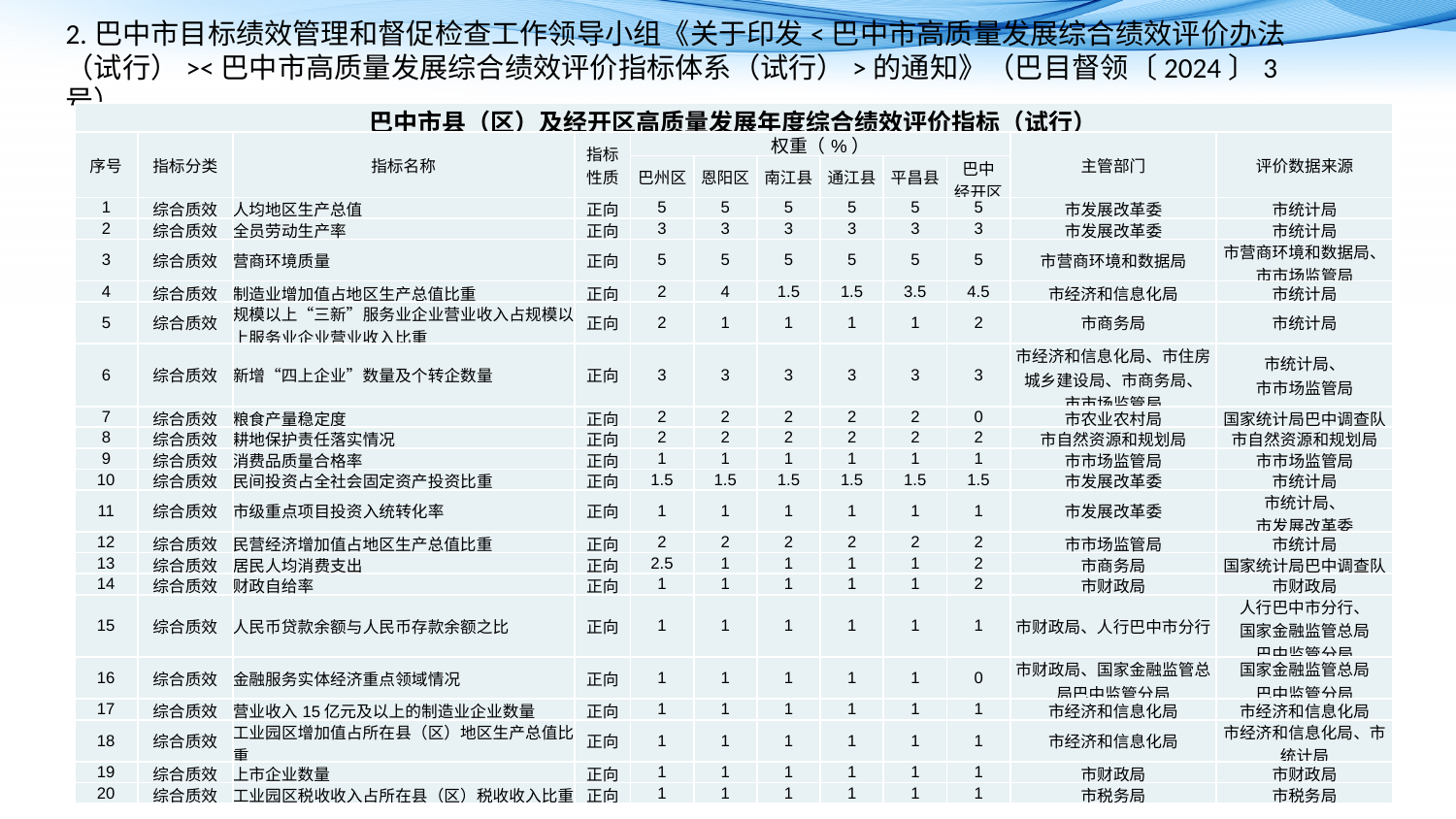

2.巴中市目标绩效管理和督促检查工作领导小组《关于印发<巴中市高质量发展综合绩效评价办法（试行）><巴中市高质量发展综合绩效评价指标体系（试行）>的通知》（巴目督领〔2024〕3号）
| 巴中市县（区）及经开区高质量发展年度综合绩效评价指标（试行） |  |  |  |  |  |  |  |  |  |  |  |
| --- | --- | --- | --- | --- | --- | --- | --- | --- | --- | --- | --- |
| 序号 | 指标分类 | 指标名称 | 指标 性质 | 权重（%） |  |  |  |  |  | 主管部门 | 评价数据来源 |
|  |  |  |  | 巴州区 | 恩阳区 | 南江县 | 通江县 | 平昌县 | 巴中 经开区 |  |  |
| 1 | 综合质效 | 人均地区生产总值 | 正向 | 5 | 5 | 5 | 5 | 5 | 5 | 市发展改革委 | 市统计局 |
| 2 | 综合质效 | 全员劳动生产率 | 正向 | 3 | 3 | 3 | 3 | 3 | 3 | 市发展改革委 | 市统计局 |
| 3 | 综合质效 | 营商环境质量 | 正向 | 5 | 5 | 5 | 5 | 5 | 5 | 市营商环境和数据局 | 市营商环境和数据局、 市市场监管局 |
| 4 | 综合质效 | 制造业增加值占地区生产总值比重 | 正向 | 2 | 4 | 1.5 | 1.5 | 3.5 | 4.5 | 市经济和信息化局 | 市统计局 |
| 5 | 综合质效 | 规模以上“三新”服务业企业营业收入占规模以上服务业企业营业收入比重 | 正向 | 2 | 1 | 1 | 1 | 1 | 2 | 市商务局 | 市统计局 |
| 6 | 综合质效 | 新增“四上企业”数量及个转企数量 | 正向 | 3 | 3 | 3 | 3 | 3 | 3 | 市经济和信息化局、市住房城乡建设局、市商务局、 市市场监管局 | 市统计局、 市市场监管局 |
| 7 | 综合质效 | 粮食产量稳定度 | 正向 | 2 | 2 | 2 | 2 | 2 | 0 | 市农业农村局 | 国家统计局巴中调查队 |
| 8 | 综合质效 | 耕地保护责任落实情况 | 正向 | 2 | 2 | 2 | 2 | 2 | 2 | 市自然资源和规划局 | 市自然资源和规划局 |
| 9 | 综合质效 | 消费品质量合格率 | 正向 | 1 | 1 | 1 | 1 | 1 | 1 | 市市场监管局 | 市市场监管局 |
| 10 | 综合质效 | 民间投资占全社会固定资产投资比重 | 正向 | 1.5 | 1.5 | 1.5 | 1.5 | 1.5 | 1.5 | 市发展改革委 | 市统计局 |
| 11 | 综合质效 | 市级重点项目投资入统转化率 | 正向 | 1 | 1 | 1 | 1 | 1 | 1 | 市发展改革委 | 市统计局、 市发展改革委 |
| 12 | 综合质效 | 民营经济增加值占地区生产总值比重 | 正向 | 2 | 2 | 2 | 2 | 2 | 2 | 市市场监管局 | 市统计局 |
| 13 | 综合质效 | 居民人均消费支出 | 正向 | 2.5 | 1 | 1 | 1 | 1 | 2 | 市商务局 | 国家统计局巴中调查队 |
| 14 | 综合质效 | 财政自给率 | 正向 | 1 | 1 | 1 | 1 | 1 | 2 | 市财政局 | 市财政局 |
| 15 | 综合质效 | 人民币贷款余额与人民币存款余额之比 | 正向 | 1 | 1 | 1 | 1 | 1 | 1 | 市财政局、人行巴中市分行 | 人行巴中市分行、 国家金融监管总局 巴中监管分局 |
| 16 | 综合质效 | 金融服务实体经济重点领域情况 | 正向 | 1 | 1 | 1 | 1 | 1 | 0 | 市财政局、国家金融监管总局巴中监管分局 | 国家金融监管总局 巴中监管分局 |
| 17 | 综合质效 | 营业收入15亿元及以上的制造业企业数量 | 正向 | 1 | 1 | 1 | 1 | 1 | 1 | 市经济和信息化局 | 市经济和信息化局 |
| 18 | 综合质效 | 工业园区增加值占所在县（区）地区生产总值比重 | 正向 | 1 | 1 | 1 | 1 | 1 | 1 | 市经济和信息化局 | 市经济和信息化局、市统计局 |
| 19 | 综合质效 | 上市企业数量 | 正向 | 1 | 1 | 1 | 1 | 1 | 1 | 市财政局 | 市财政局 |
| 20 | 综合质效 | 工业园区税收收入占所在县（区）税收收入比重 | 正向 | 1 | 1 | 1 | 1 | 1 | 1 | 市税务局 | 市税务局 |